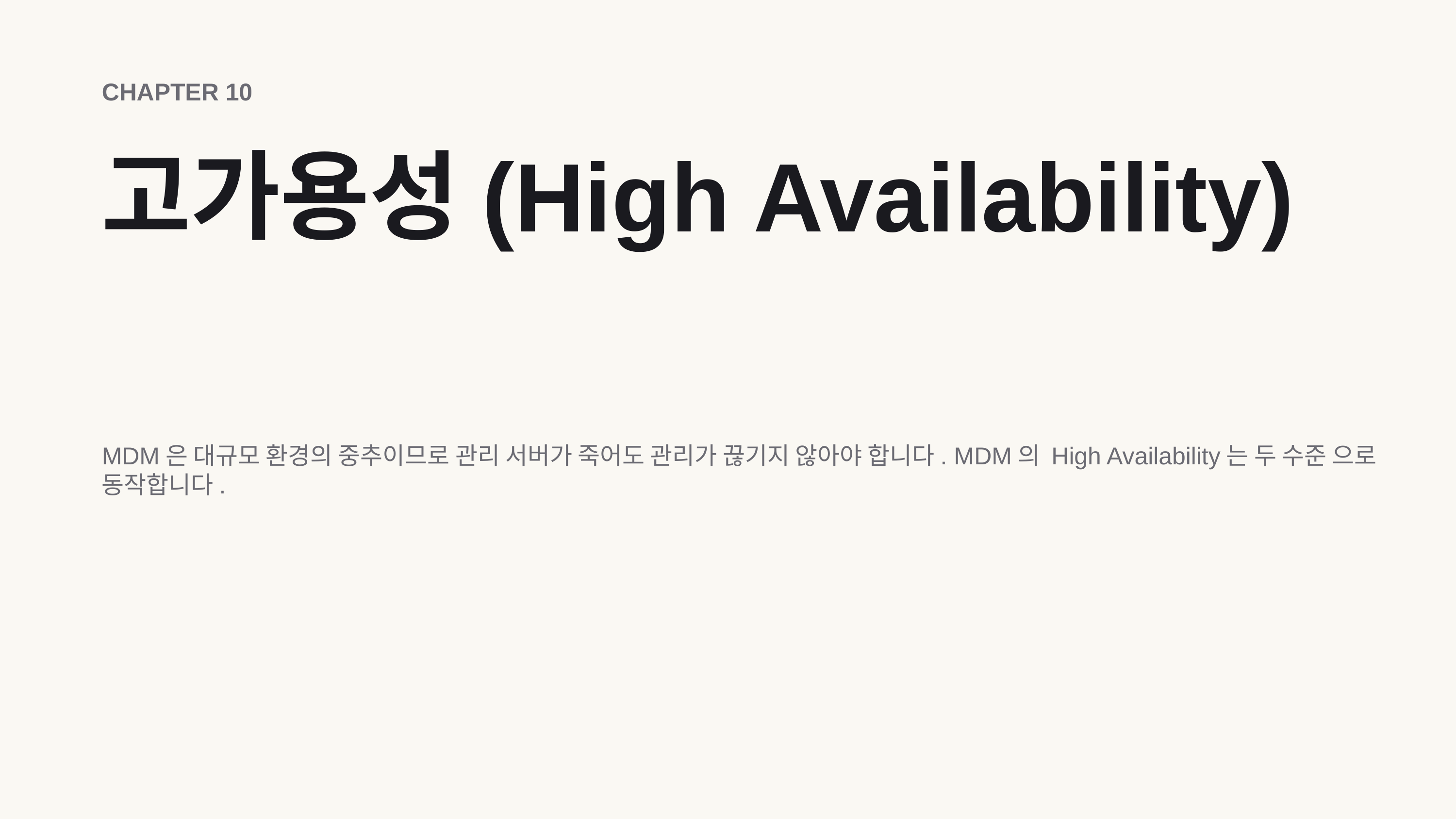

CHAPTER 10
고가용성(High Availability)
MDM은 대규모 환경의 중추이므로 관리 서버가 죽어도 관리가 끊기지 않아야 합니다. MDM의 High Availability는 두 수준 으로 동작합니다.